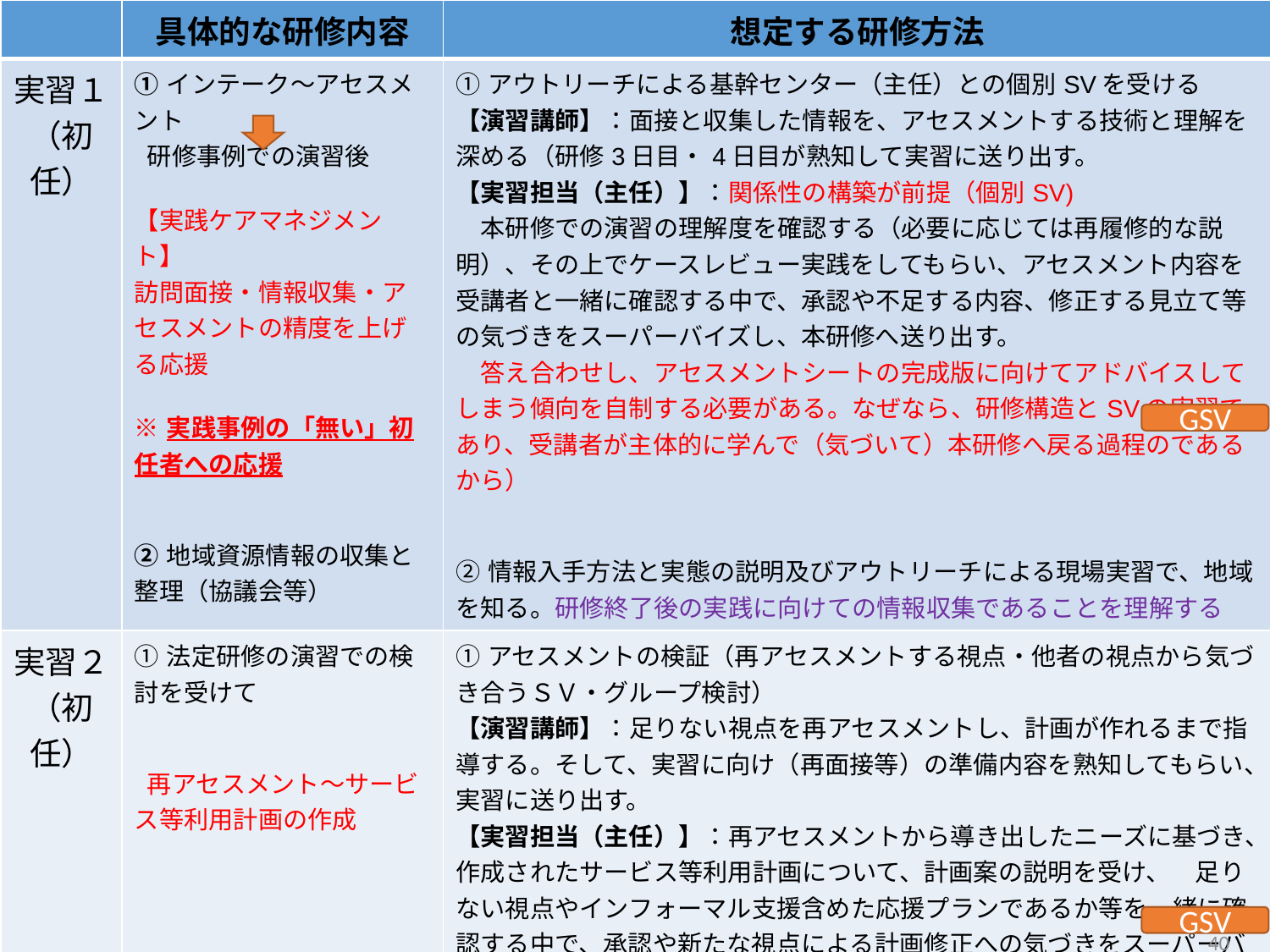

|  | 具体的な研修内容 | 想定する研修方法 |
| --- | --- | --- |
| 実習１ （初任） | ①インテーク～アセスメント 研修事例での演習後 【実践ケアマネジメント】 訪問面接・情報収集・アセスメントの精度を上げる応援 ※実践事例の「無い」初任者への応援 ②地域資源情報の収集と整理（協議会等） | ①アウトリーチによる基幹センター（主任）との個別SVを受ける 【演習講師】：面接と収集した情報を、アセスメントする技術と理解を深める（研修3日目・4日目が熟知して実習に送り出す。 【実習担当（主任）】：関係性の構築が前提（個別SV) 　本研修での演習の理解度を確認する（必要に応じては再履修的な説明）、その上でケースレビュー実践をしてもらい、アセスメント内容を受講者と一緒に確認する中で、承認や不足する内容、修正する見立て等の気づきをスーパーバイズし、本研修へ送り出す。 　答え合わせし、アセスメントシートの完成版に向けてアドバイスしてしまう傾向を自制する必要がある。なぜなら、研修構造とSVの実習であり、受講者が主体的に学んで（気づいて）本研修へ戻る過程のであるから） ②情報入手方法と実態の説明及びアウトリーチによる現場実習で、地域を知る。研修終了後の実践に向けての情報収集であることを理解する |
| 実習２ （初任） | ①法定研修の演習での検討を受けて 再アセスメント～サービス等利用計画の作成 | ①アセスメントの検証（再アセスメントする視点・他者の視点から気づき合うＳＶ・グループ検討） 【演習講師】：足りない視点を再アセスメントし、計画が作れるまで指導する。そして、実習に向け（再面接等）の準備内容を熟知してもらい、実習に送り出す。 【実習担当（主任）】：再アセスメントから導き出したニーズに基づき、作成されたサービス等利用計画について、計画案の説明を受け、　足りない視点やインフォーマル支援含めた応援プランであるか等を一緒に確認する中で、承認や新たな視点による計画修正への気づきをスーパーバイズし、計画修正したものを本研修でのグループ討議（GSV）へ送り出す。 　答え合わせし、サービス等利用計画の完成版に向けてアドバイスしてしまう傾向を自制する必要がある。なぜなら、研修構造とSVの実習であり、受講者が主体的に学んで（気づいて）本研修へ戻る過程のであるから |

GSV
GSV
40